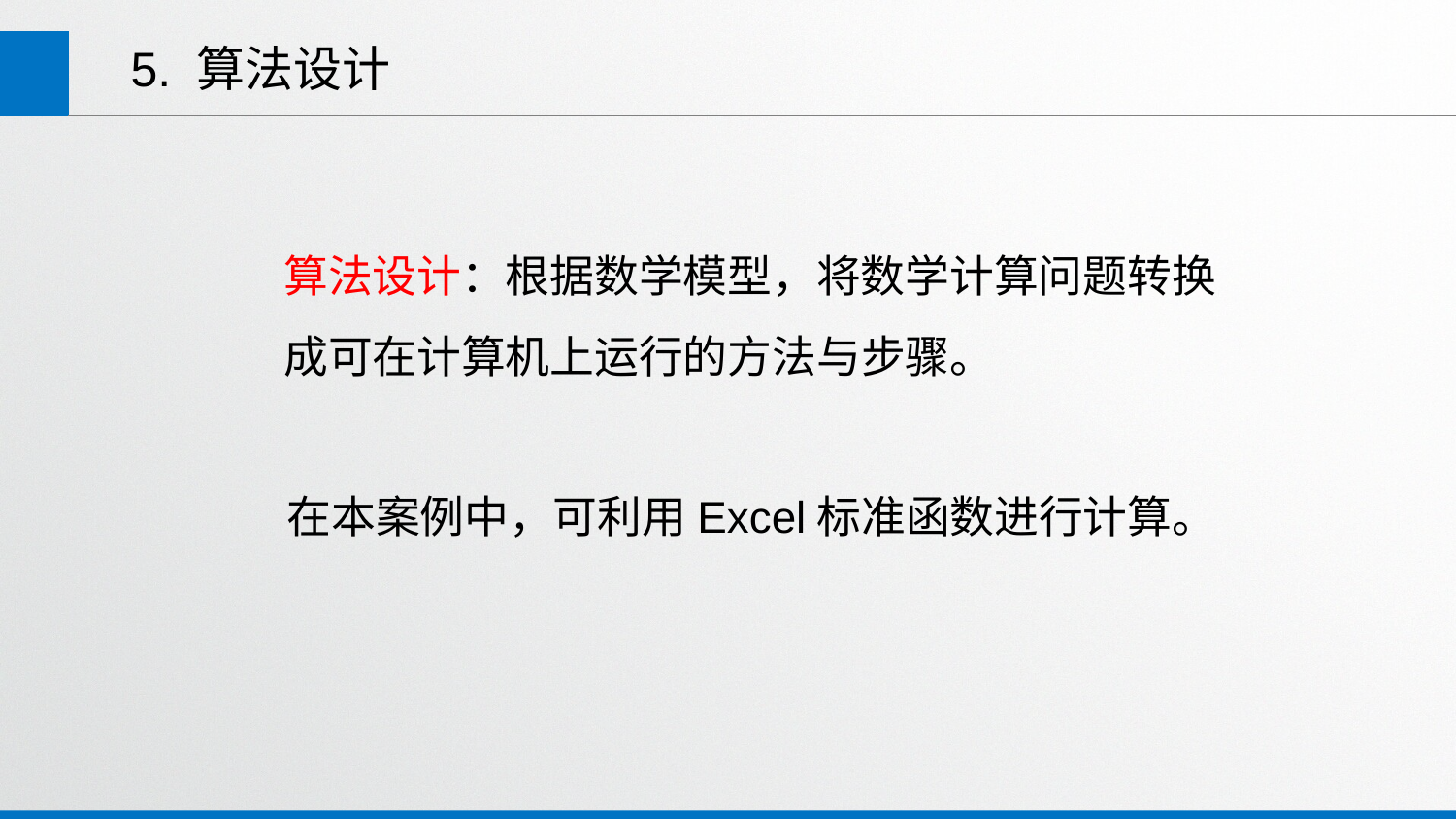

5. 算法设计
算法设计：根据数学模型，将数学计算问题转换成可在计算机上运行的方法与步骤。
在本案例中，可利用Excel标准函数进行计算。